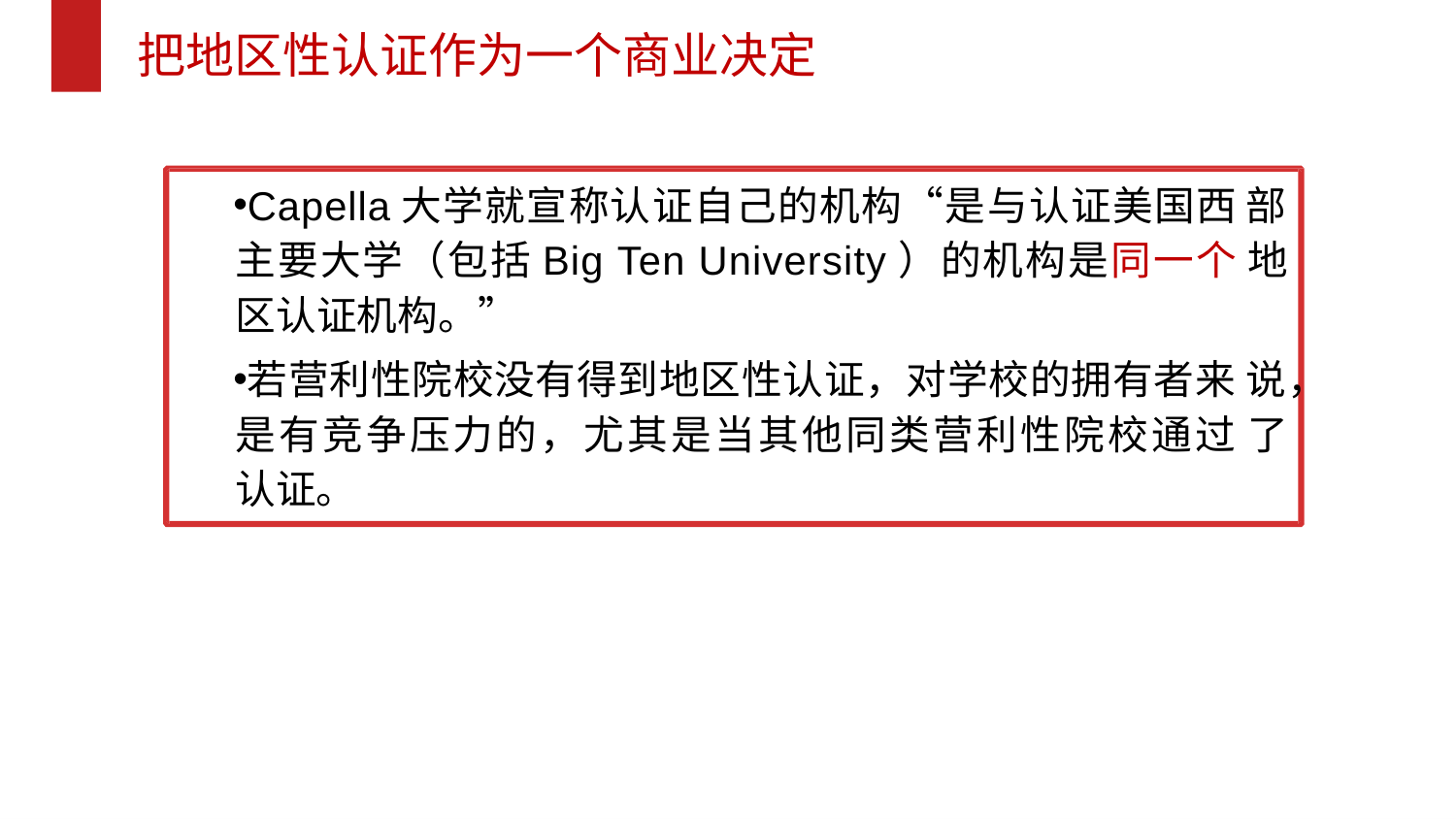

# 把地区性认证作为一个商业决定

Capella大学就宣称认证自己的机构“是与认证美国西 部主要大学（包括Big Ten University）的机构是同一个 地区认证机构。”
若营利性院校没有得到地区性认证，对学校的拥有者来 说，是有竞争压力的，尤其是当其他同类营利性院校通过 了认证。